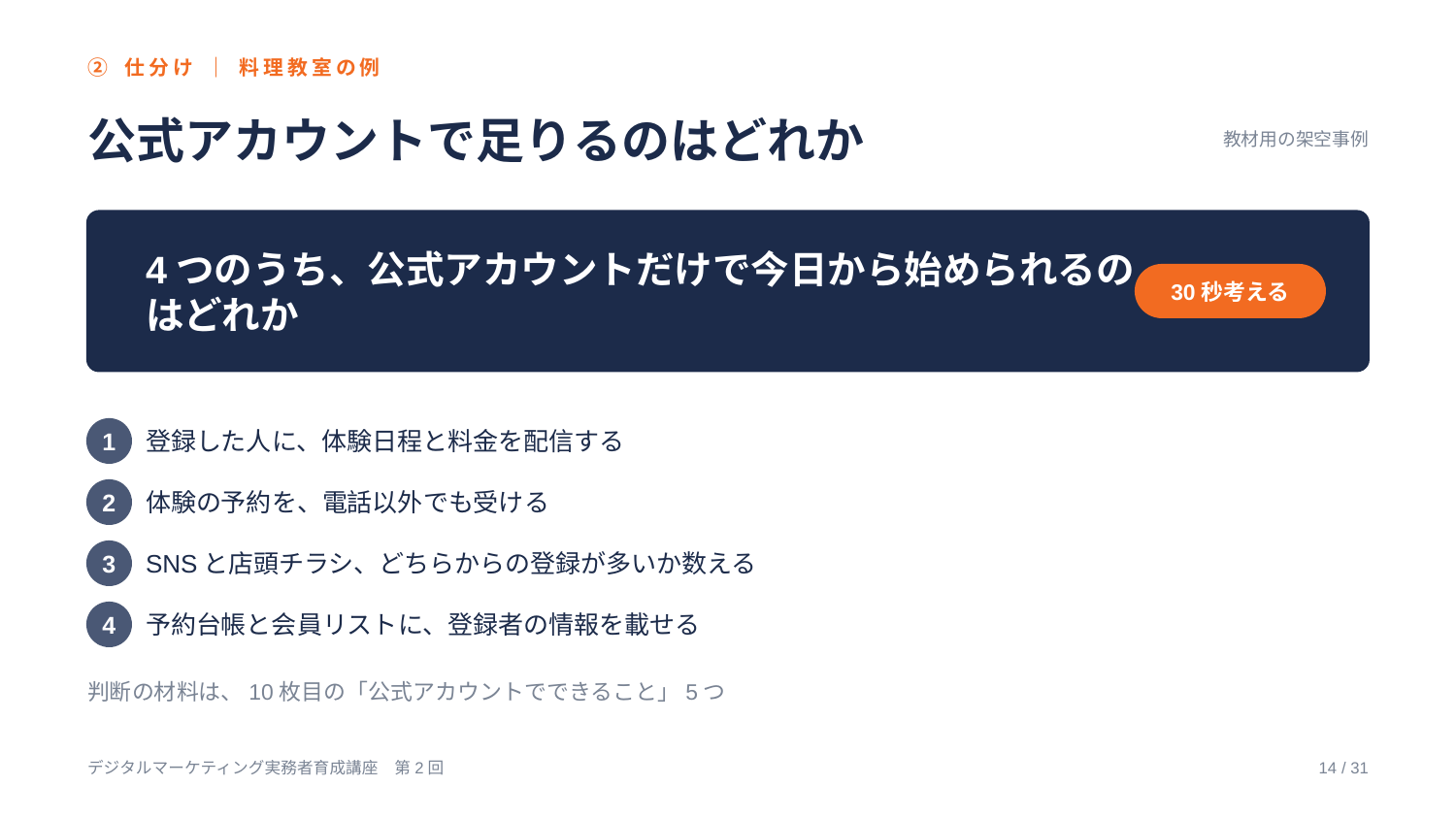

② 仕分け ｜ 料理教室の例
公式アカウントで足りるのはどれか
教材用の架空事例

4つのうち、公式アカウントだけで今日から始められるのはどれか

30秒考える
登録した人に、体験日程と料金を配信する

1
体験の予約を、電話以外でも受ける

2
SNSと店頭チラシ、どちらからの登録が多いか数える

3
予約台帳と会員リストに、登録者の情報を載せる

4
判断の材料は、10枚目の「公式アカウントでできること」5つ
デジタルマーケティング実務者育成講座　第2回
14 / 31